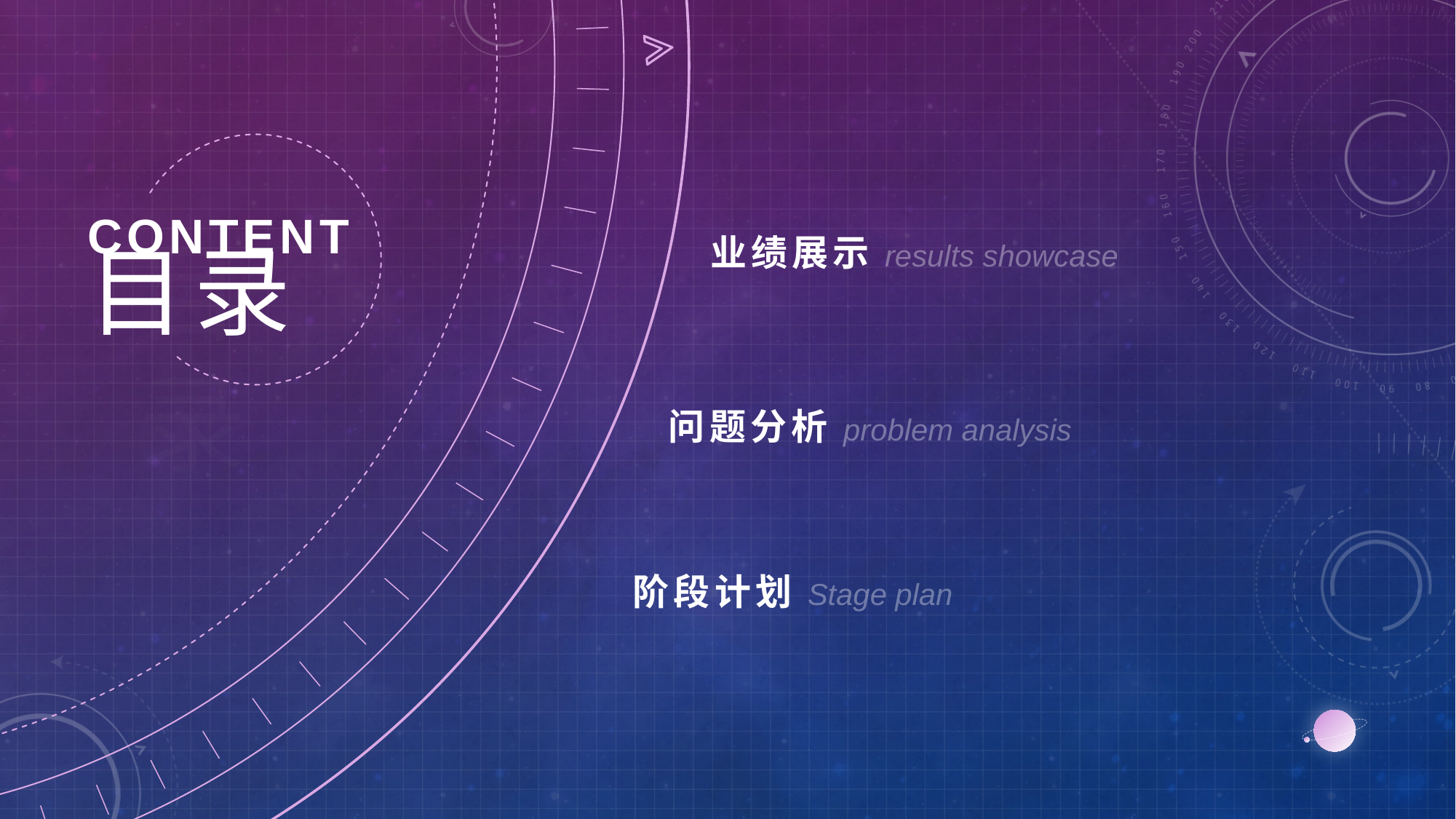

业绩展示
results showcase
问题分析
problem analysis
阶段计划
Stage plan